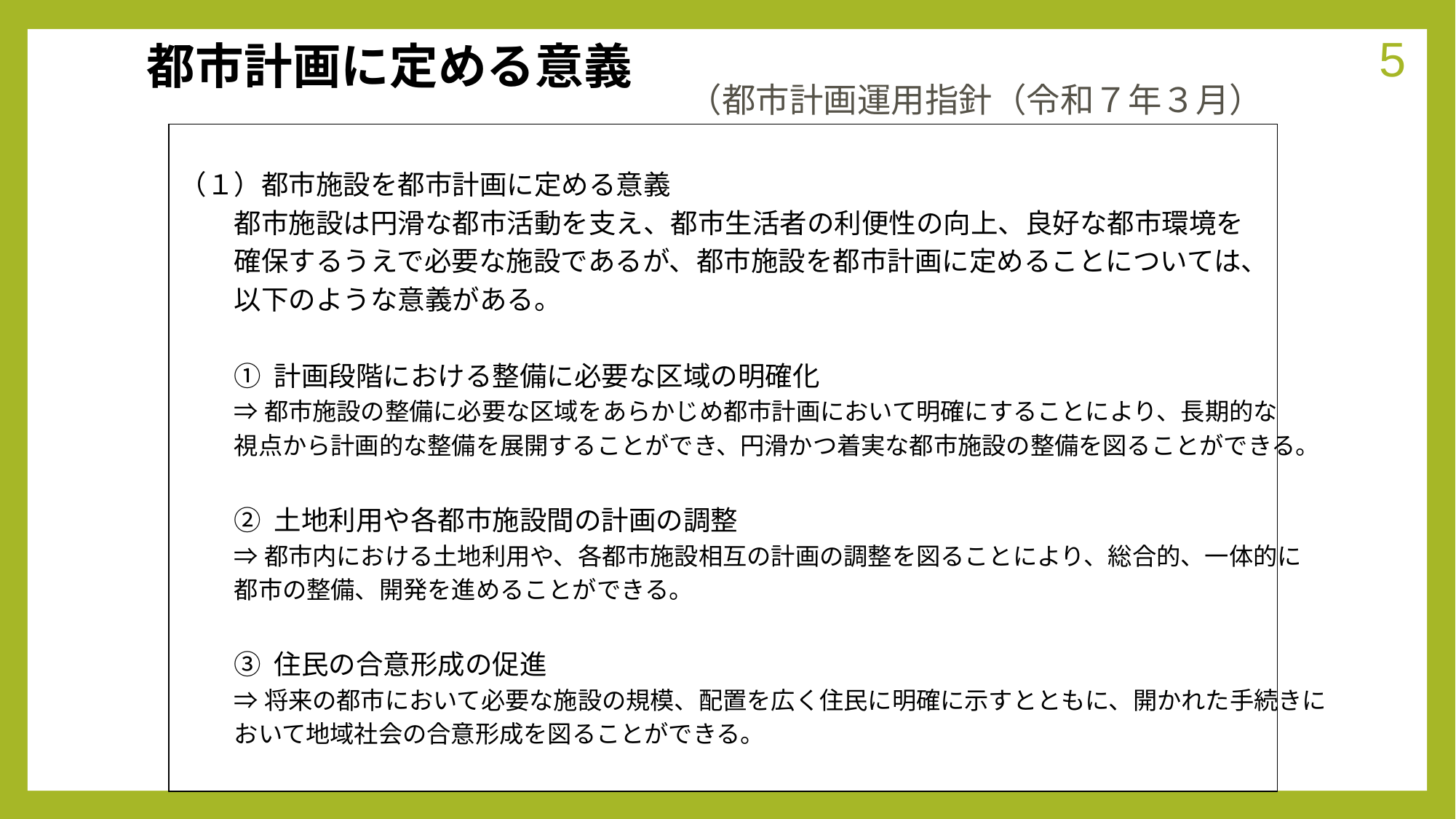

都市計画に定める意義
5
# （都市計画運用指針（令和７年３月）
（１）都市施設を都市計画に定める意義
都市施設は円滑な都市活動を支え、都市生活者の利便性の向上、良好な都市環境を
確保するうえで必要な施設であるが、都市施設を都市計画に定めることについては、
以下のような意義がある。

① 計画段階における整備に必要な区域の明確化
⇒都市施設の整備に必要な区域をあらかじめ都市計画において明確にすることにより、長期的な
視点から計画的な整備を展開することができ、円滑かつ着実な都市施設の整備を図ることができる。

② 土地利用や各都市施設間の計画の調整
⇒都市内における土地利用や、各都市施設相互の計画の調整を図ることにより、総合的、一体的に
都市の整備、開発を進めることができる。

③ 住民の合意形成の促進
⇒将来の都市において必要な施設の規模、配置を広く住民に明確に示すとともに、開かれた手続きに
おいて地域社会の合意形成を図ることができる。